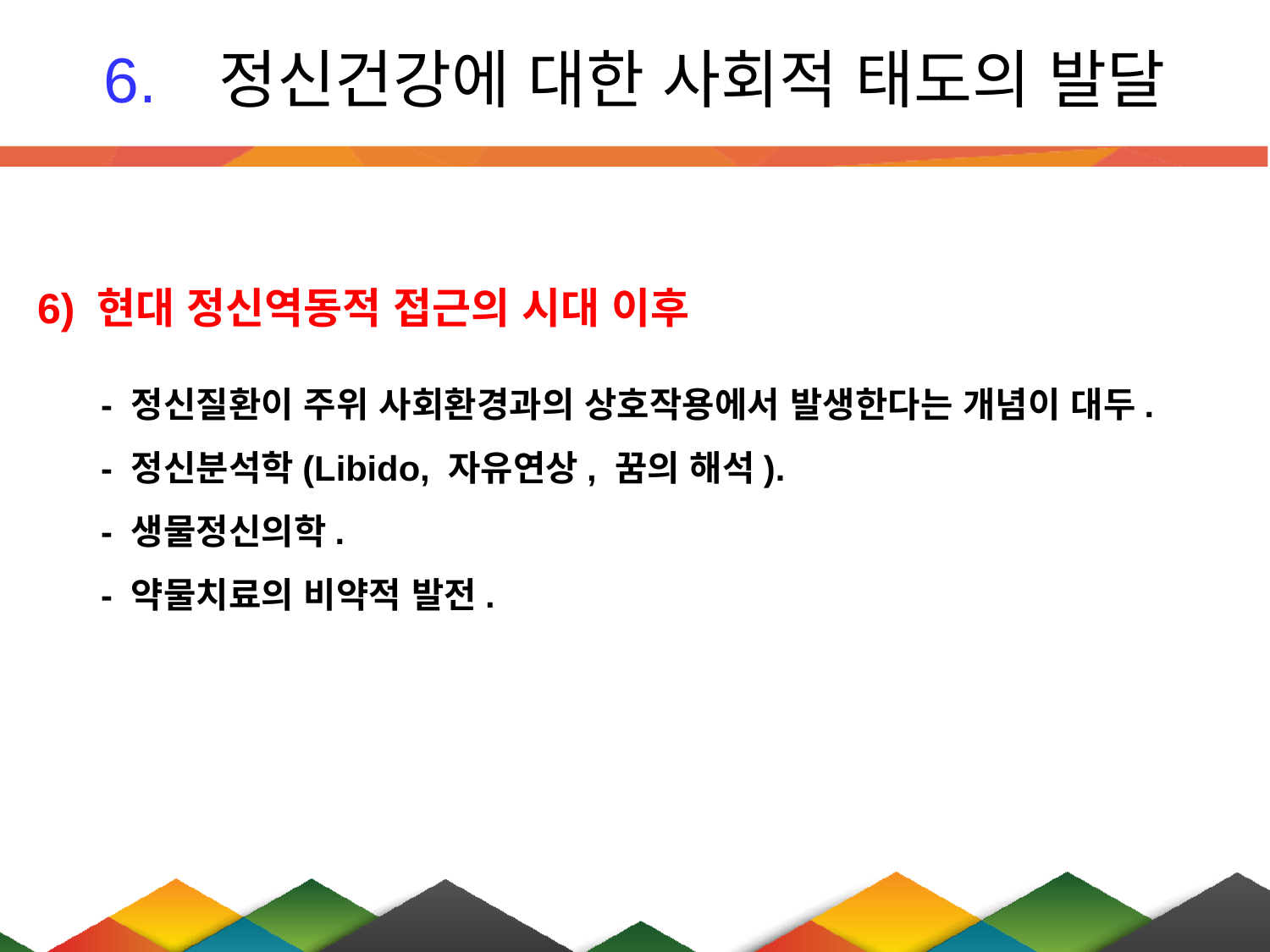

# 정신건강에 대한 사회적 태도의 발달
6) 현대 정신역동적 접근의 시대 이후

- 정신질환이 주위 사회환경과의 상호작용에서 발생한다는 개념이 대두.
- 정신분석학(Libido, 자유연상, 꿈의 해석).
- 생물정신의학.
- 약물치료의 비약적 발전.